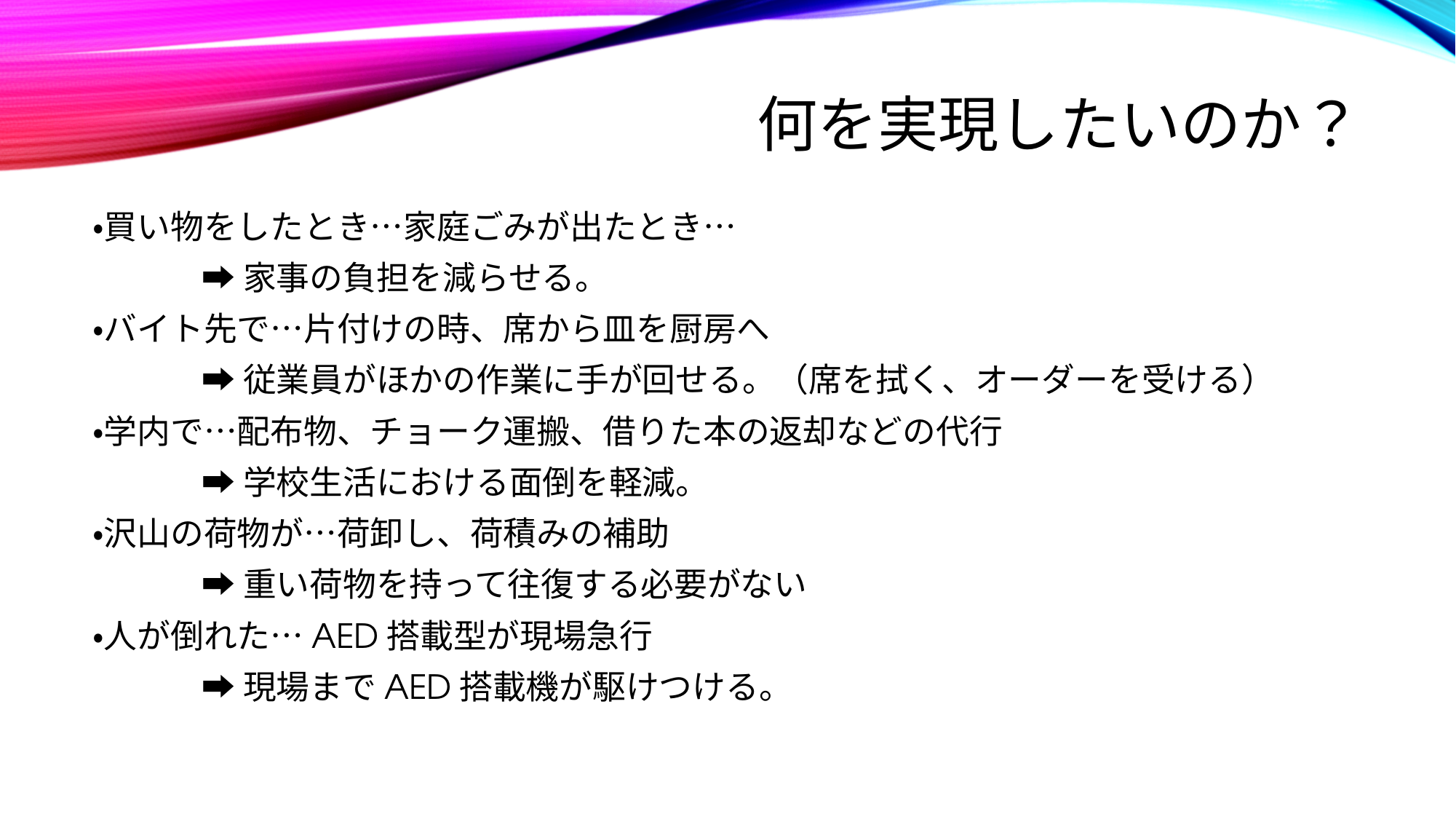

# 何を実現したいのか？
・買い物をしたとき…家庭ごみが出たとき…
	➡家事の負担を減らせる。
・バイト先で…片付けの時、席から皿を厨房へ
	➡従業員がほかの作業に手が回せる。（席を拭く、オーダーを受ける）
・学内で…配布物、チョーク運搬、借りた本の返却などの代行
	➡学校生活における面倒を軽減。
・沢山の荷物が…荷卸し、荷積みの補助
	➡重い荷物を持って往復する必要がない
・人が倒れた…AED搭載型が現場急行
	➡現場までAED搭載機が駆けつける。